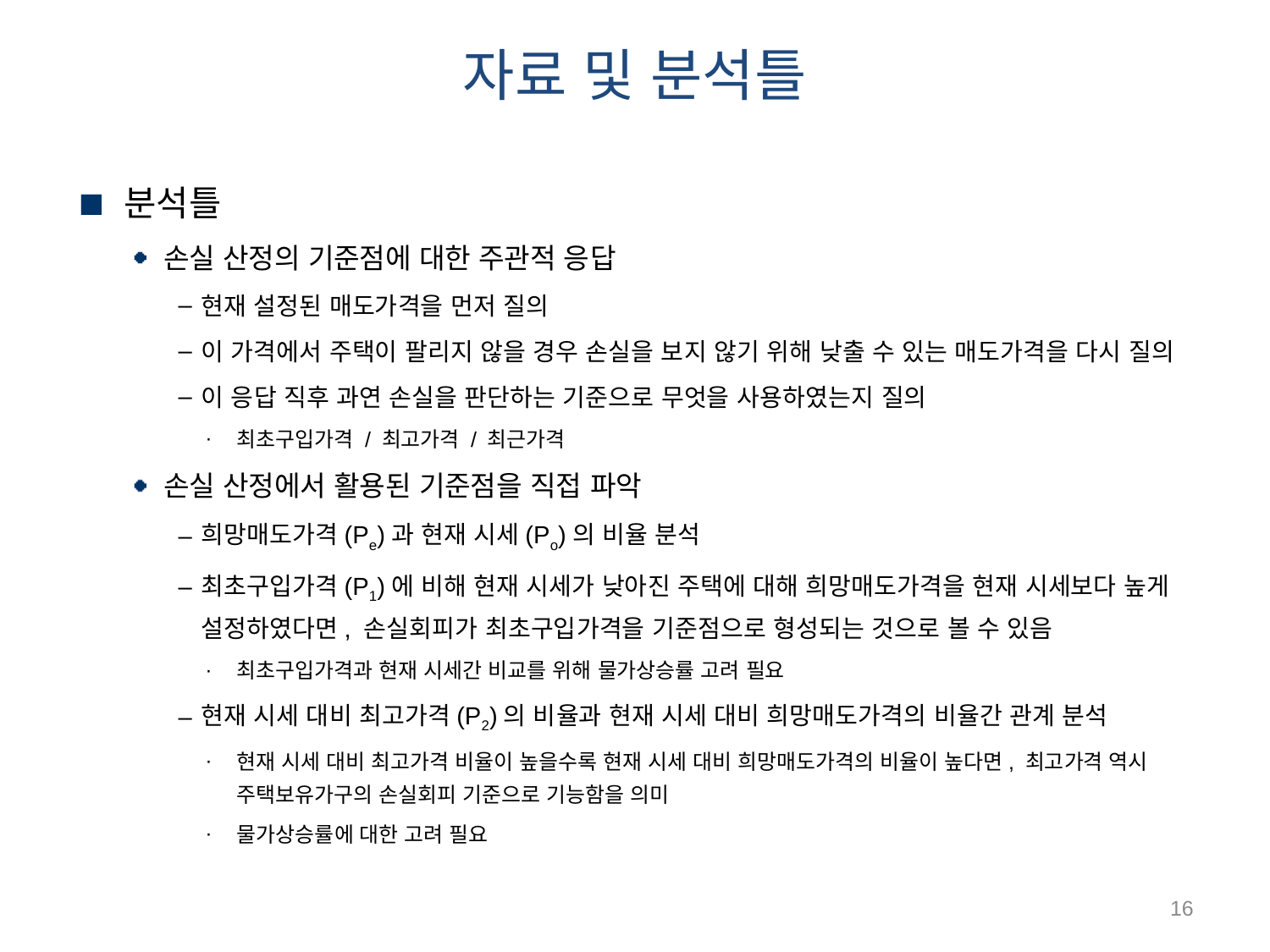

# 자료 및 분석틀
분석틀
손실 산정의 기준점에 대한 주관적 응답
현재 설정된 매도가격을 먼저 질의
이 가격에서 주택이 팔리지 않을 경우 손실을 보지 않기 위해 낮출 수 있는 매도가격을 다시 질의
이 응답 직후 과연 손실을 판단하는 기준으로 무엇을 사용하였는지 질의
최초구입가격 / 최고가격 / 최근가격
손실 산정에서 활용된 기준점을 직접 파악
희망매도가격(Pe)과 현재 시세(Po)의 비율 분석
최초구입가격(P1)에 비해 현재 시세가 낮아진 주택에 대해 희망매도가격을 현재 시세보다 높게 설정하였다면, 손실회피가 최초구입가격을 기준점으로 형성되는 것으로 볼 수 있음
최초구입가격과 현재 시세간 비교를 위해 물가상승률 고려 필요
현재 시세 대비 최고가격(P2)의 비율과 현재 시세 대비 희망매도가격의 비율간 관계 분석
현재 시세 대비 최고가격 비율이 높을수록 현재 시세 대비 희망매도가격의 비율이 높다면, 최고가격 역시 주택보유가구의 손실회피 기준으로 기능함을 의미
물가상승률에 대한 고려 필요
16